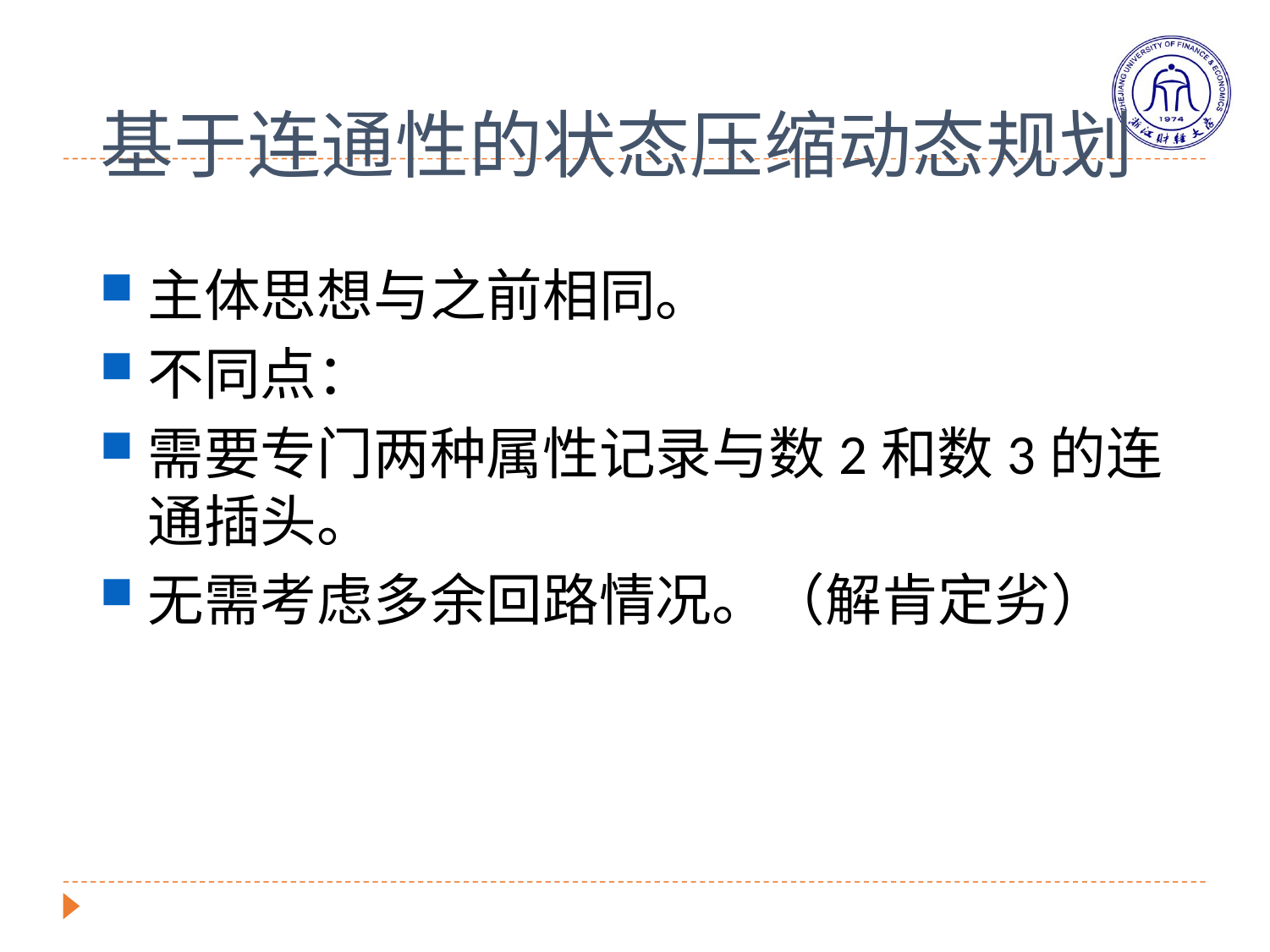

# 基于连通性的状态压缩动态规划
主体思想与之前相同。
不同点：
需要专门两种属性记录与数2和数3的连通插头。
无需考虑多余回路情况。（解肯定劣）